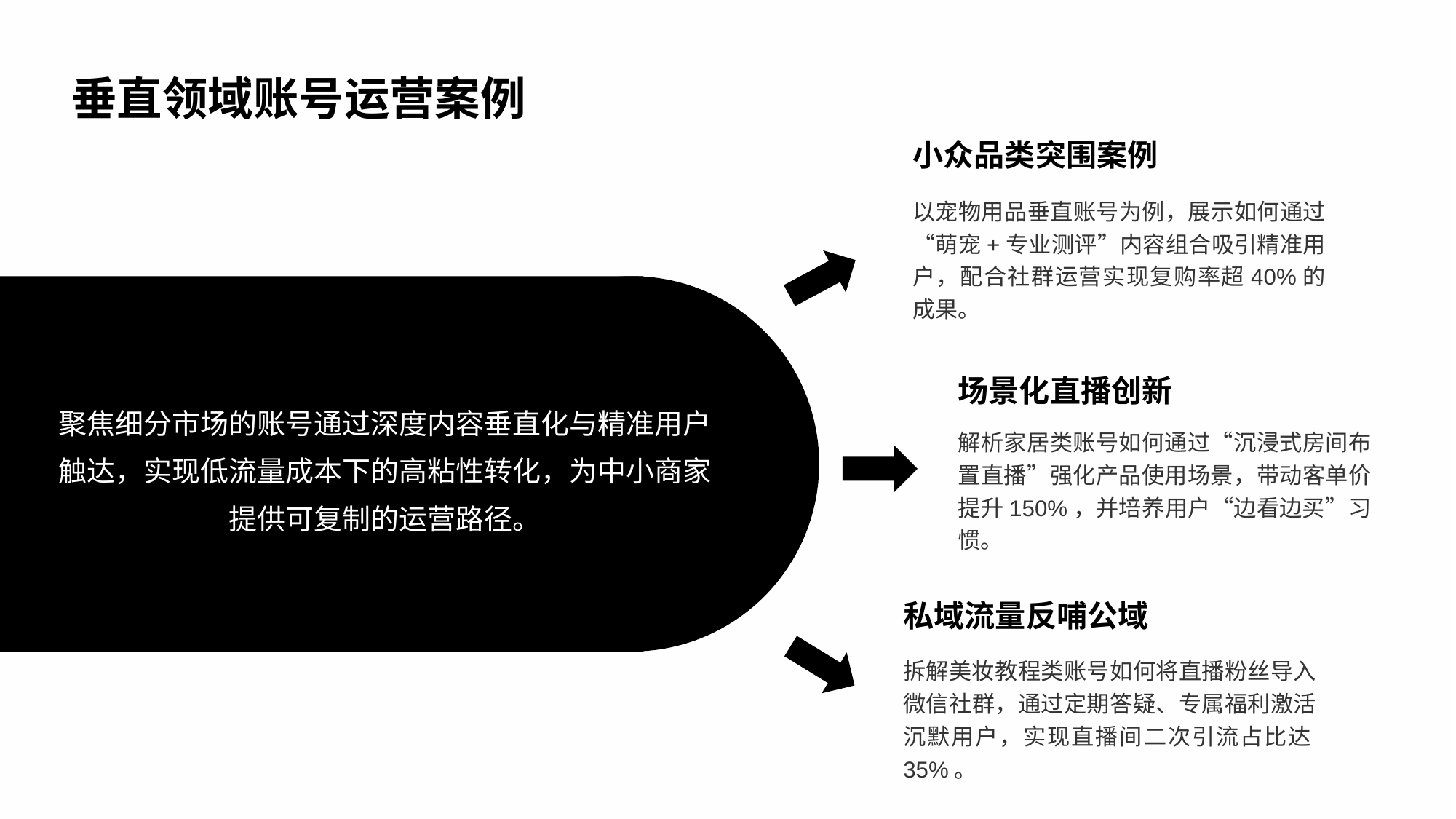

垂直领域账号运营案例
小众品类突围案例
以宠物用品垂直账号为例，展示如何通过“萌宠+专业测评”内容组合吸引精准用户，配合社群运营实现复购率超40%的成果。

聚焦细分市场的账号通过深度内容垂直化与精准用户触达，实现低流量成本下的高粘性转化，为中小商家提供可复制的运营路径。
场景化直播创新
解析家居类账号如何通过“沉浸式房间布置直播”强化产品使用场景，带动客单价提升150%，并培养用户“边看边买”习惯。

私域流量反哺公域
拆解美妆教程类账号如何将直播粉丝导入微信社群，通过定期答疑、专属福利激活沉默用户，实现直播间二次引流占比达35%。